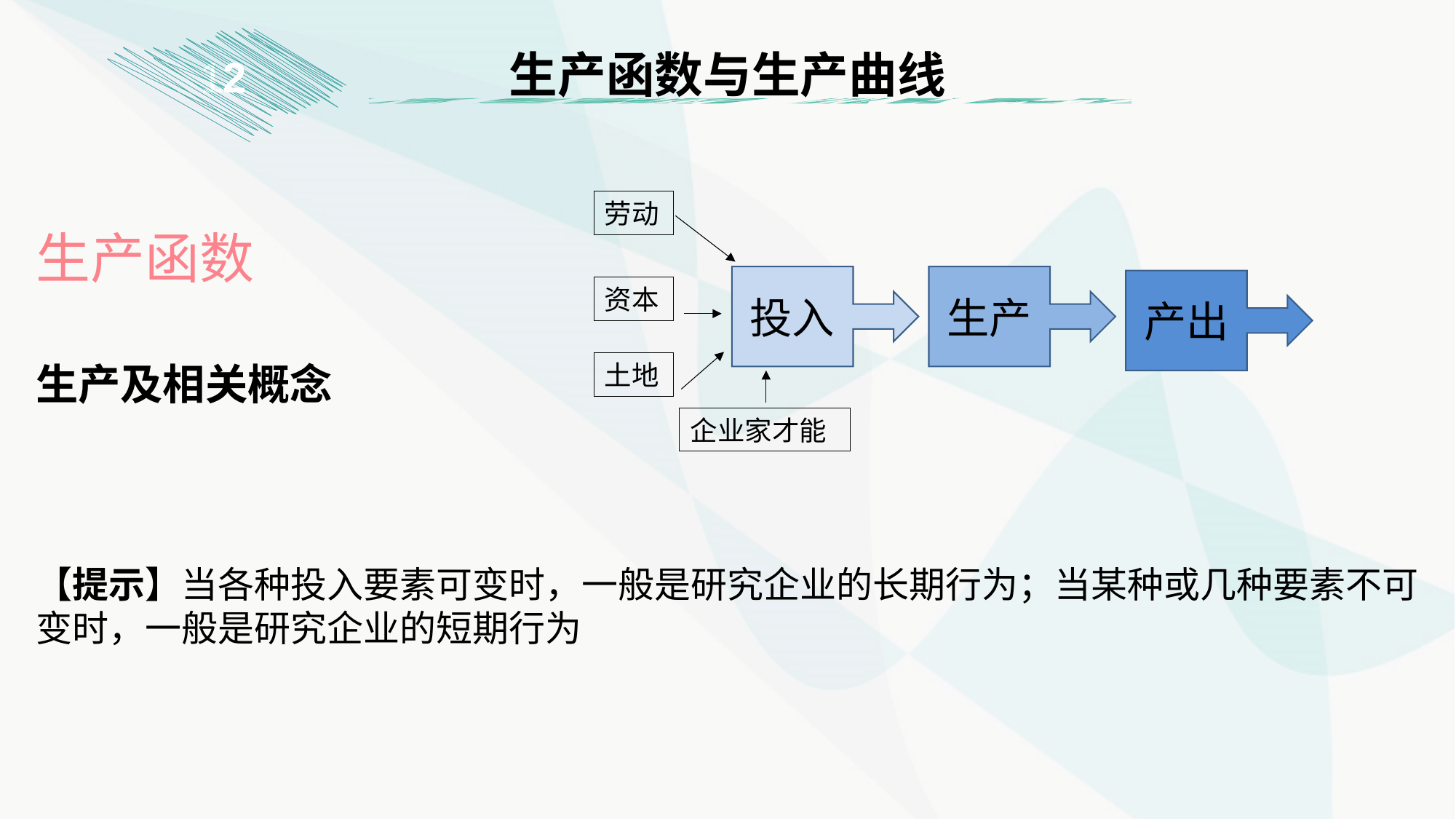

生产函数与生产曲线
1
2
劳动
生产函数

生产及相关概念

【提示】当各种投入要素可变时，一般是研究企业的长期行为；当某种或几种要素不可变时，一般是研究企业的短期行为
投入
生产
产出
资本
土地
企业家才能